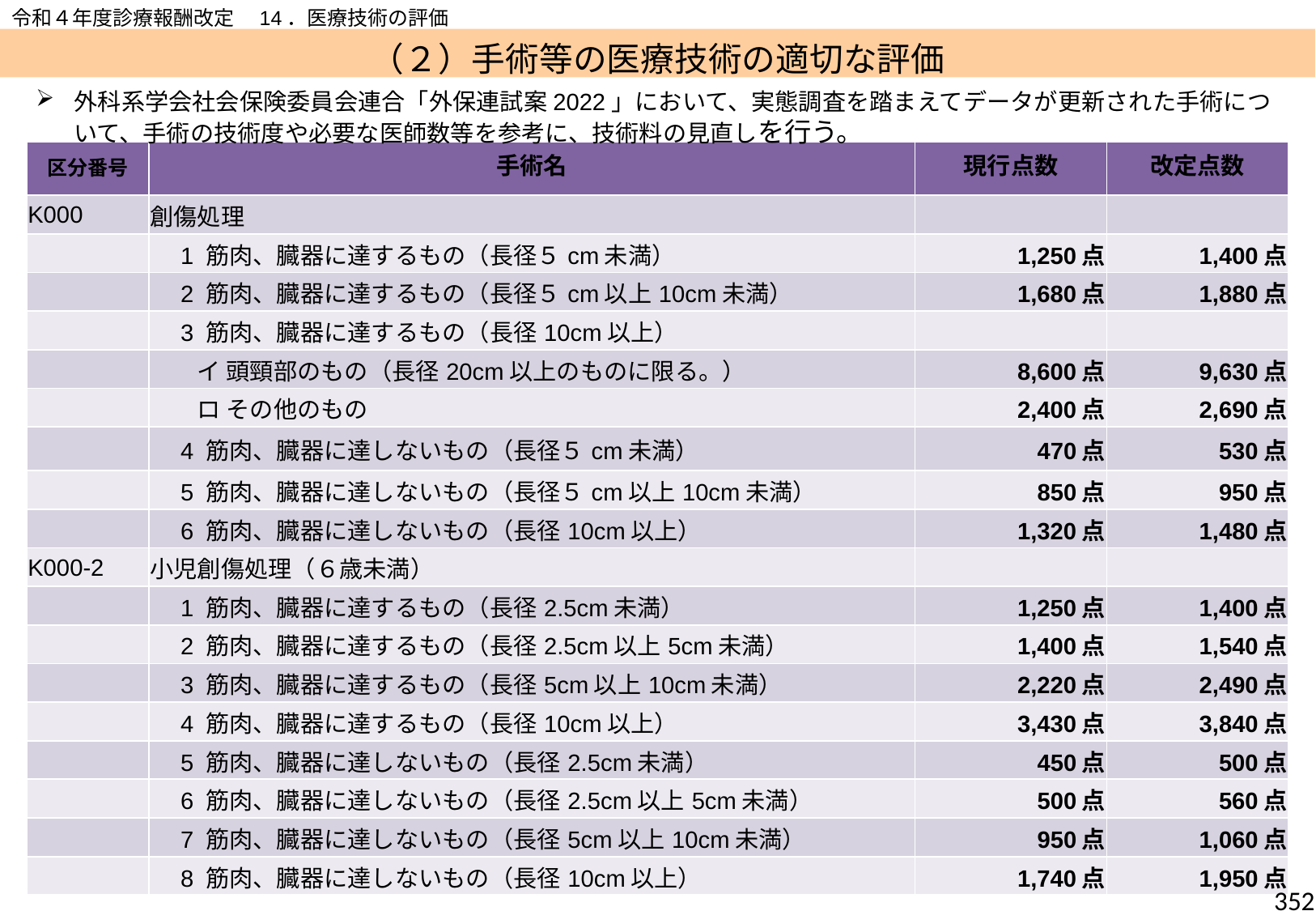

令和４年度診療報酬改定　14．医療技術の評価

（２）手術等の医療技術の適切な評価

外科系学会社会保険委員会連合「外保連試案2022」において、実態調査を踏まえてデータが更新された手術について、手術の技術度や必要な医師数等を参考に、技術料の見直しを行う。
| 区分番号 | 手術名 | 現行点数 | 改定点数 |
| --- | --- | --- | --- |
| K000 | 創傷処理 |  |  |
|  | 1 筋肉、臓器に達するもの（長径５cm未満） | 1,250点 | 1,400点 |
|  | 2 筋肉、臓器に達するもの（長径５cm以上10cm未満） | 1,680点 | 1,880点 |
|  | 3 筋肉、臓器に達するもの（長径10cm以上） |  |  |
|  | イ 頭頸部のもの（長径20cm以上のものに限る。） | 8,600点 | 9,630点 |
|  | ロ その他のもの | 2,400点 | 2,690点 |
|  | 4 筋肉、臓器に達しないもの（長径５cm未満） | 470点 | 530点 |
|  | 5 筋肉、臓器に達しないもの（長径５cm以上10cm未満） | 850点 | 950点 |
|  | 6 筋肉、臓器に達しないもの（長径10cm以上） | 1,320点 | 1,480点 |
| K000-2 | 小児創傷処理（６歳未満） |  |  |
|  | 1 筋肉、臓器に達するもの（長径2.5cm未満） | 1,250点 | 1,400点 |
|  | 2 筋肉、臓器に達するもの（長径2.5cm以上5cm未満） | 1,400点 | 1,540点 |
|  | 3 筋肉、臓器に達するもの（長径5cm以上10cm未満） | 2,220点 | 2,490点 |
|  | 4 筋肉、臓器に達するもの（長径10cm以上） | 3,430点 | 3,840点 |
|  | 5 筋肉、臓器に達しないもの（長径2.5cm未満） | 450点 | 500点 |
|  | 6 筋肉、臓器に達しないもの（長径2.5cm以上5cm未満） | 500点 | 560点 |
|  | 7 筋肉、臓器に達しないもの（長径5cm以上10cm未満） | 950点 | 1,060点 |
|  | 8 筋肉、臓器に達しないもの（長径10cm以上） | 1,740点 | 1,950点 |
352